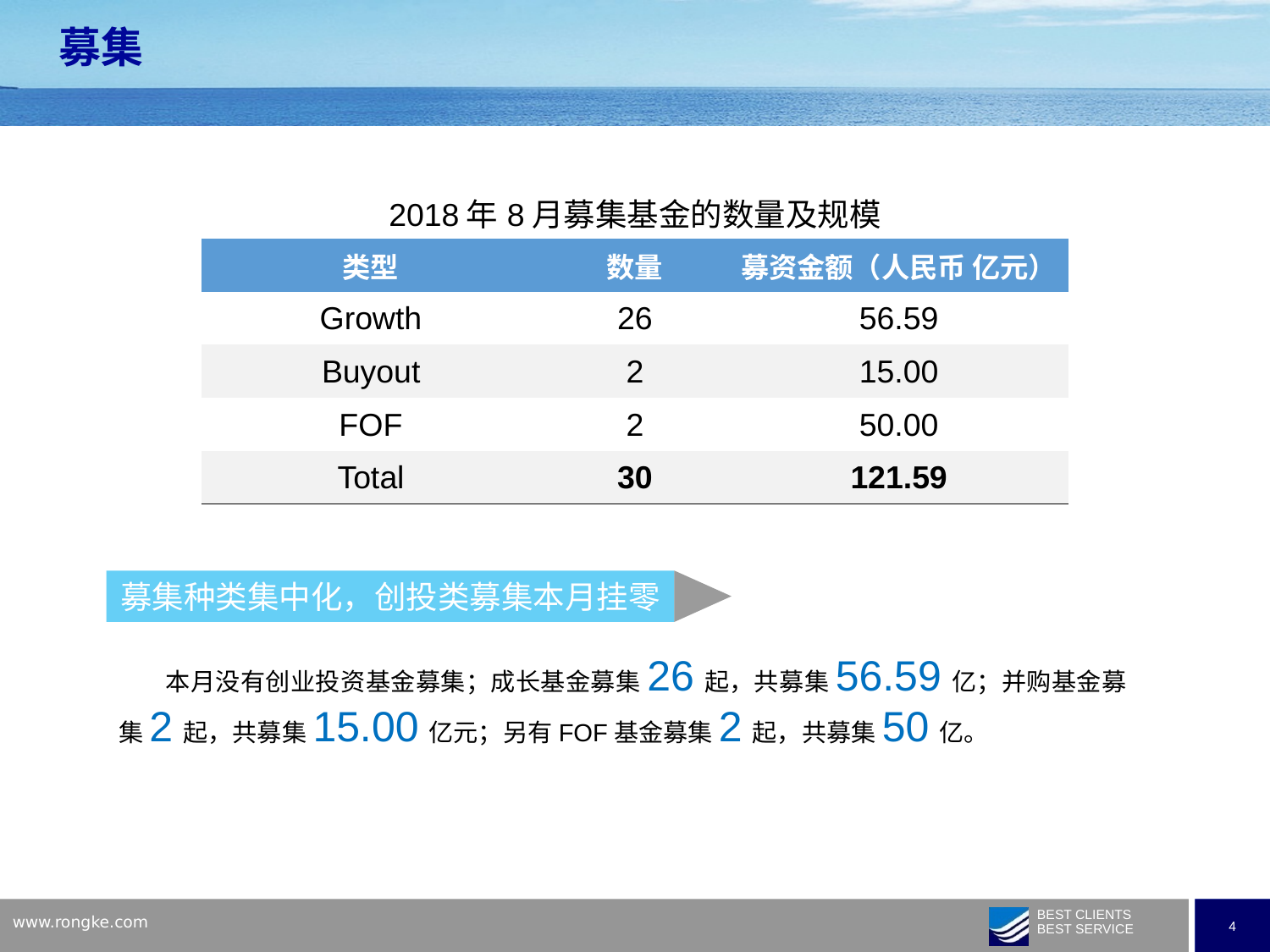

募集
| 2018年8月募集基金的数量及规模 |  |  |
| --- | --- | --- |
| 类型 | 数量 | 募资金额（人民币 亿元） |
| Growth | 26 | 56.59 |
| Buyout | 2 | 15.00 |
| FOF | 2 | 50.00 |
| Total | 30 | 121.59 |
募集种类集中化，创投类募集本月挂零

       本月没有创业投资基金募集；成长基金募集26起，共募集56.59亿；并购基金募集2起，共募集15.00亿元；另有FOF基金募集2起，共募集50亿。